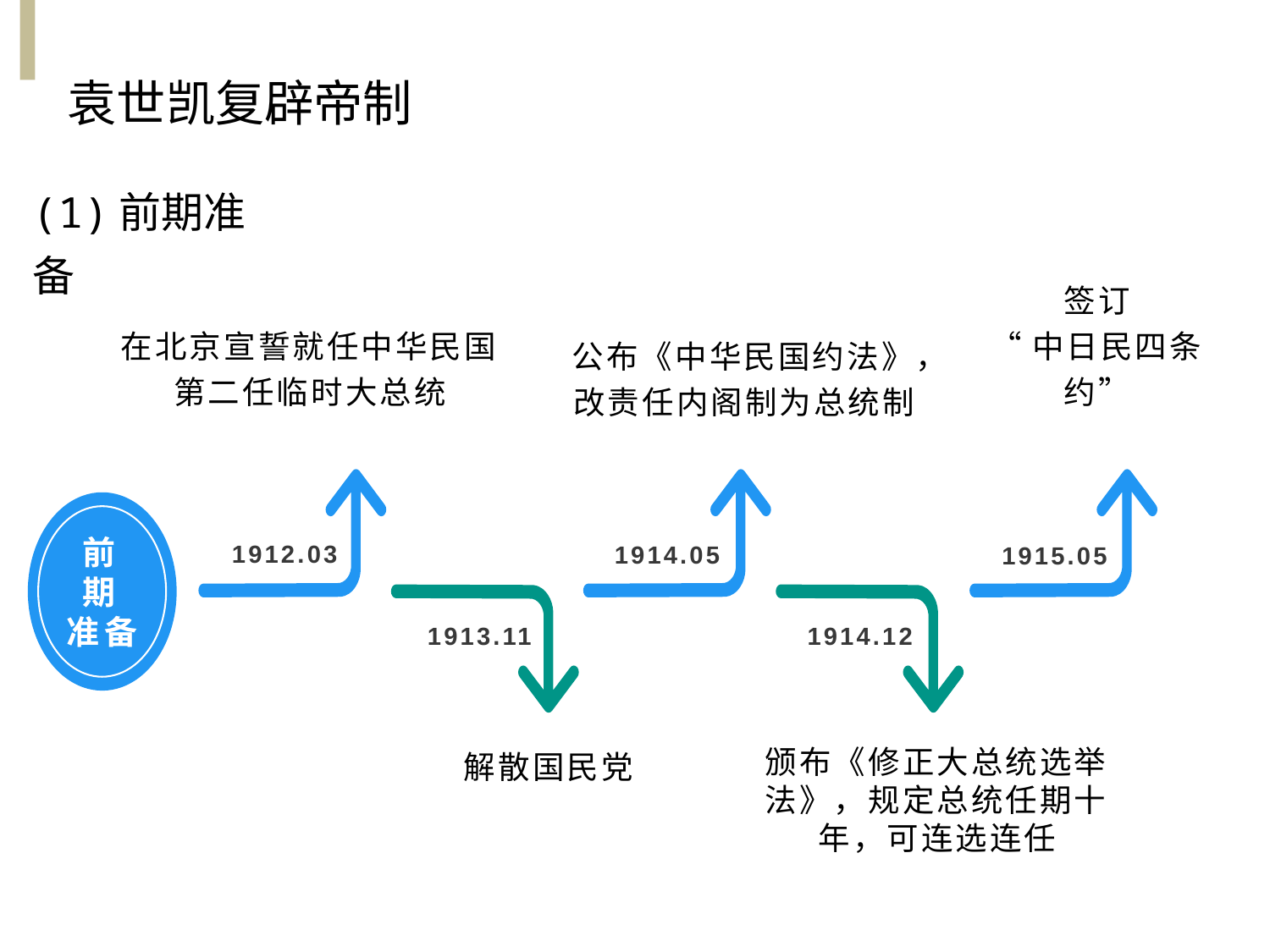

袁世凯复辟帝制
(1)前期准备
在北京宣誓就任中华民国第二任临时大总统
签订
“中日民四条约”
公布《中华民国约法》，改责任内阁制为总统制

1912.03
前期准备
1914.05
1915.05

1913.11
1914.12
解散国民党
颁布《修正大总统选举法》，规定总统任期十年，可连选连任